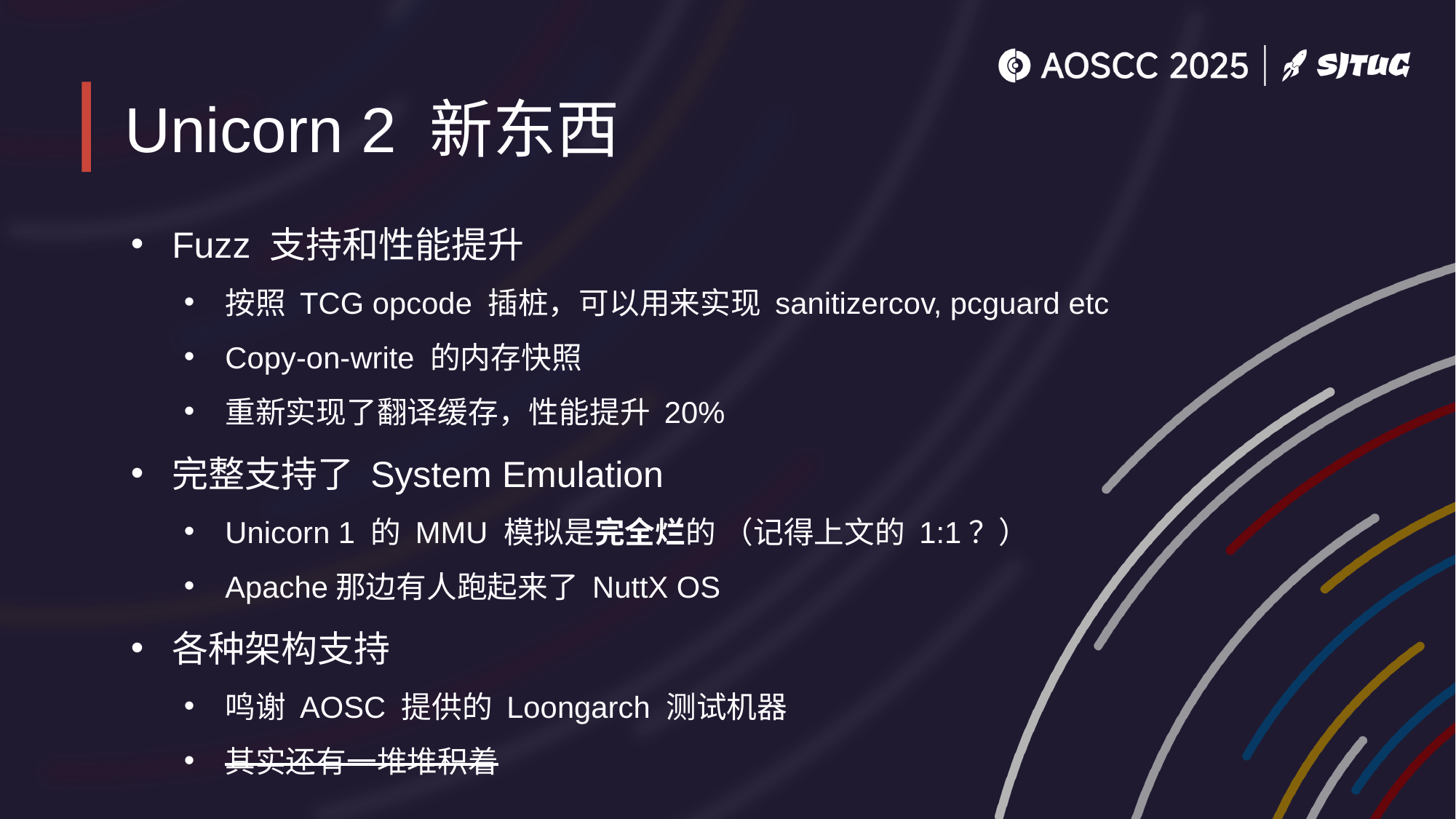

# Unicorn 2 新东西
Fuzz 支持和性能提升
按照 TCG opcode 插桩，可以用来实现 sanitizercov, pcguard etc
Copy-on-write 的内存快照
重新实现了翻译缓存，性能提升 20%
完整支持了 System Emulation
Unicorn 1 的 MMU 模拟是完全烂的 （记得上文的 1:1？）
Apache那边有人跑起来了 NuttX OS
各种架构支持
鸣谢 AOSC 提供的 Loongarch 测试机器
其实还有一堆堆积着